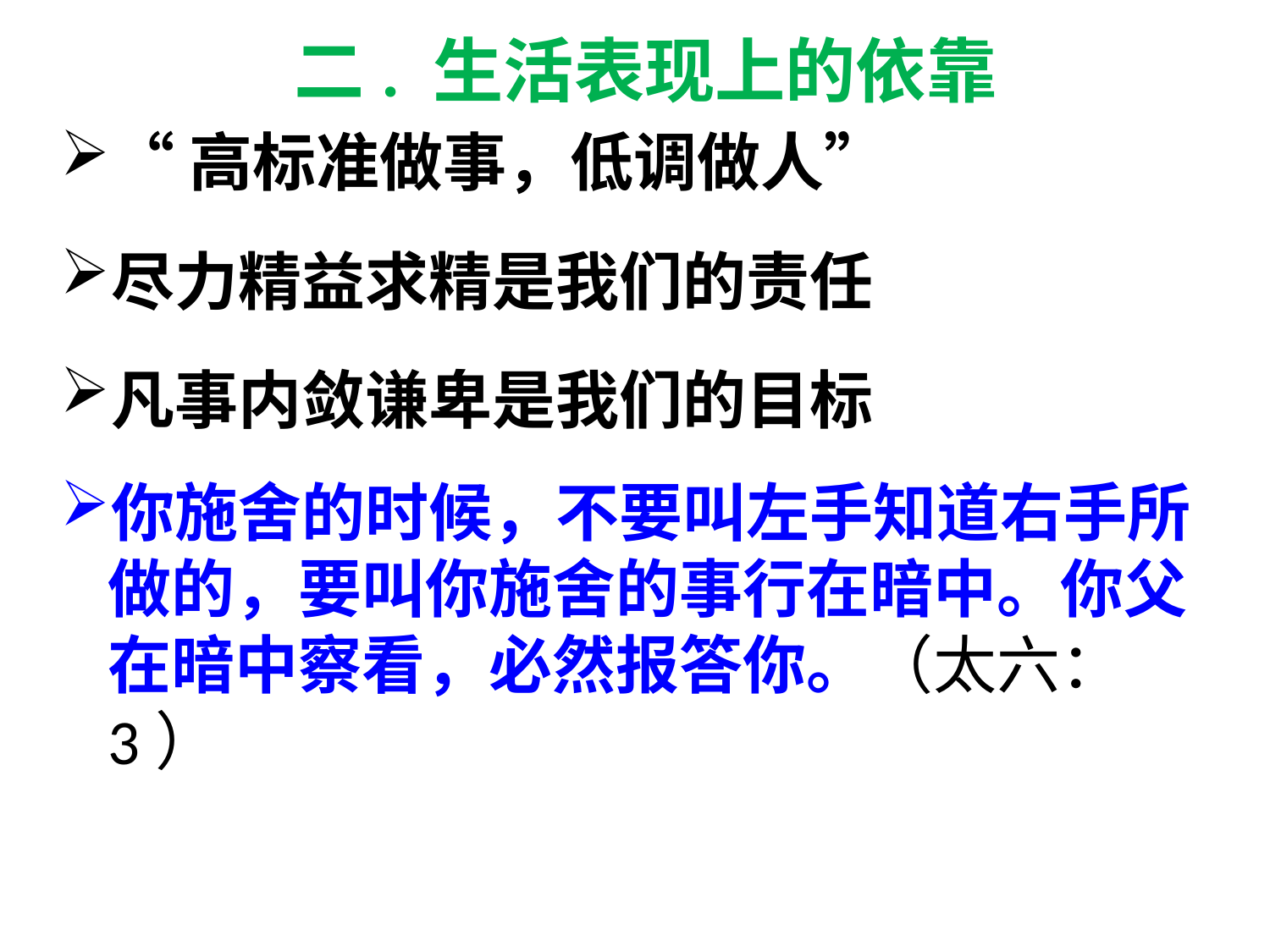

# 二. 生活表现上的依靠
“高标准做事，低调做人”

尽力精益求精是我们的责任

凡事内敛谦卑是我们的目标

你施舍的时候，不要叫左手知道右手所做的，要叫你施舍的事行在暗中。你父在暗中察看，必然报答你。（太六：3）